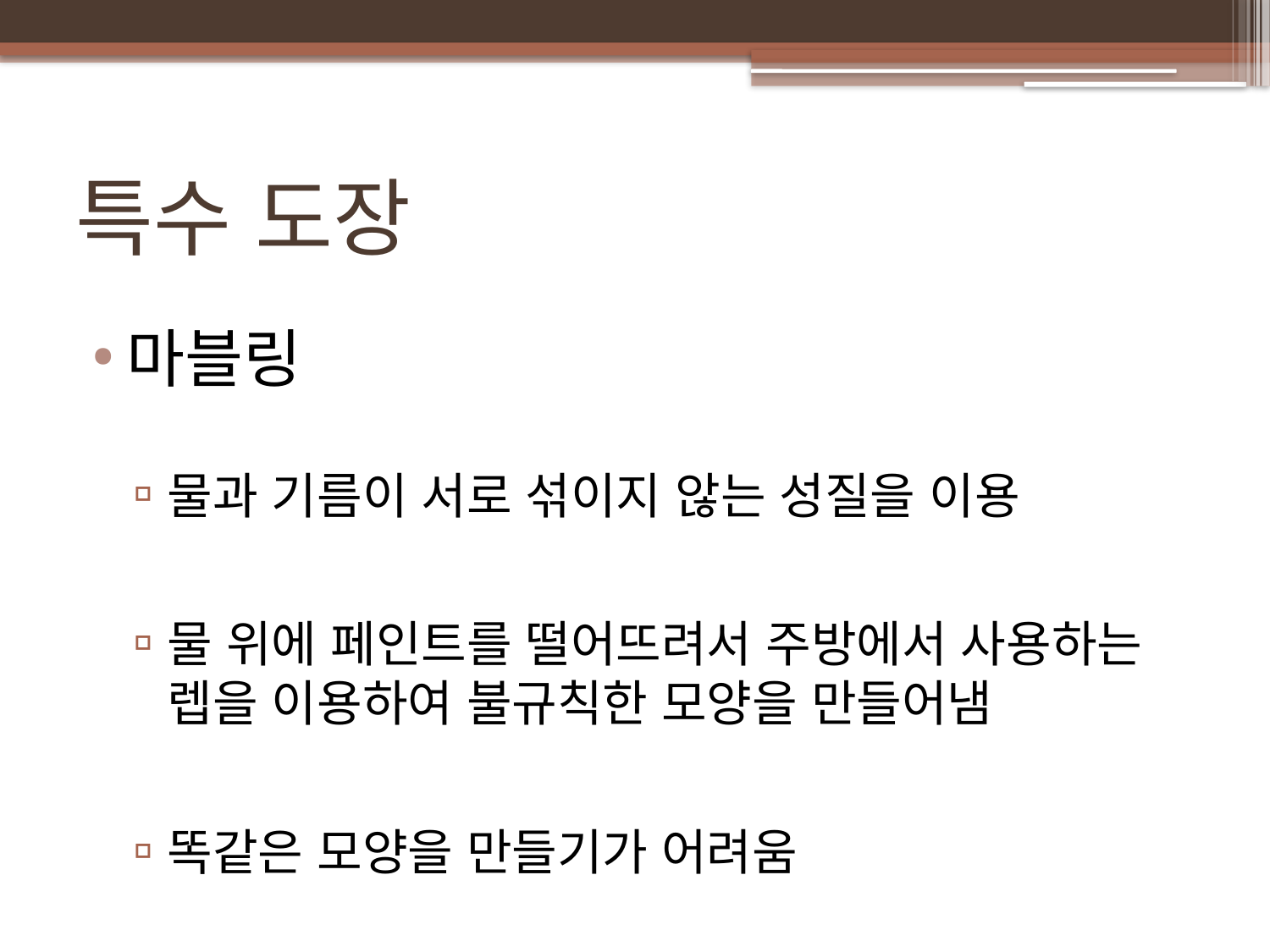

# 특수 도장
마블링

물과 기름이 서로 섞이지 않는 성질을 이용

물 위에 페인트를 떨어뜨려서 주방에서 사용하는 렙을 이용하여 불규칙한 모양을 만들어냄

똑같은 모양을 만들기가 어려움